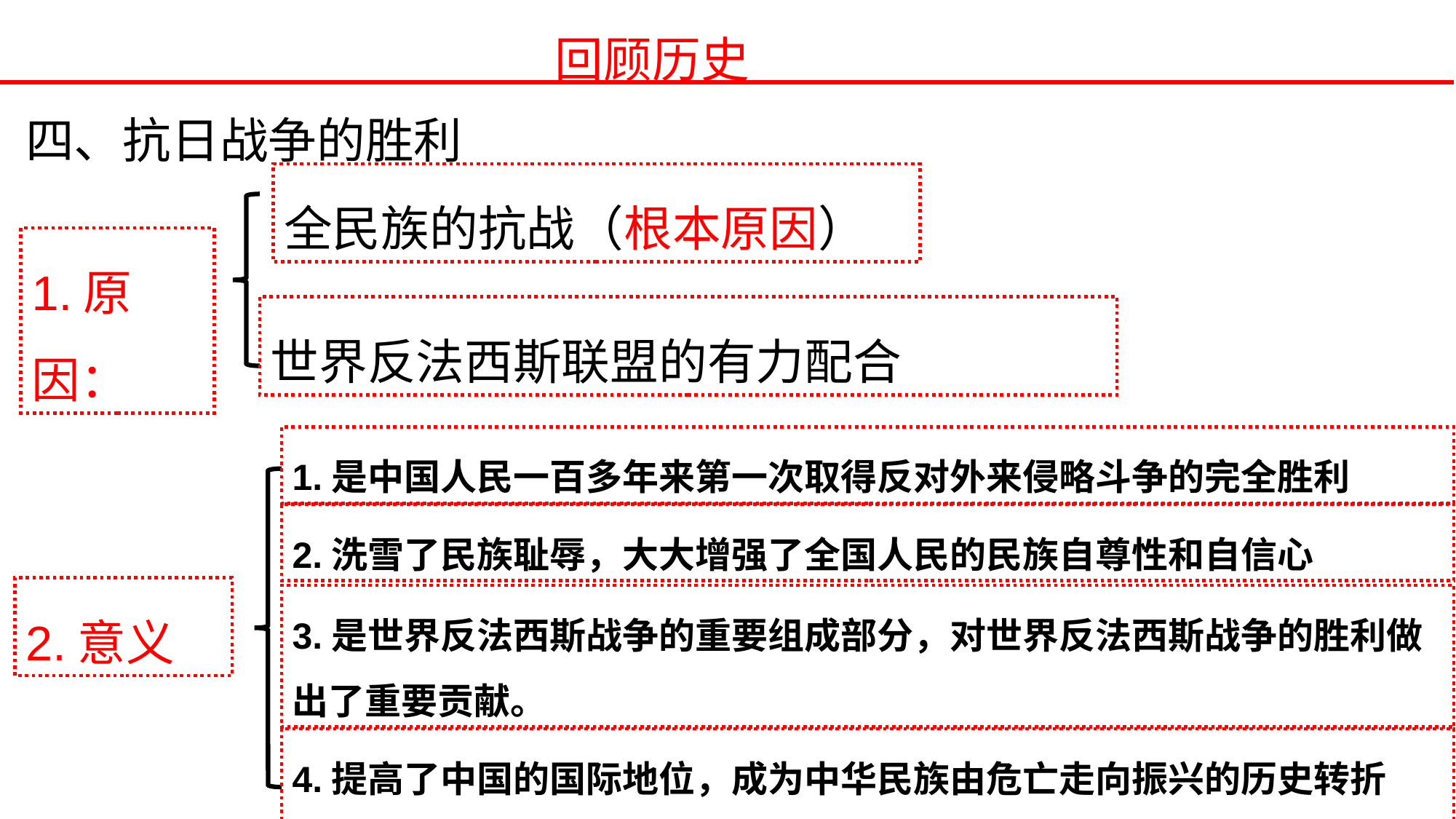

回顾历史
四、抗日战争的胜利
全民族的抗战（根本原因）

1.原因：
世界反法西斯联盟的有力配合
1.是中国人民一百多年来第一次取得反对外来侵略斗争的完全胜利

2.洗雪了民族耻辱，大大增强了全国人民的民族自尊性和自信心
2.意义
3.是世界反法西斯战争的重要组成部分，对世界反法西斯战争的胜利做出了重要贡献。
4.提高了中国的国际地位，成为中华民族由危亡走向振兴的历史转折点。